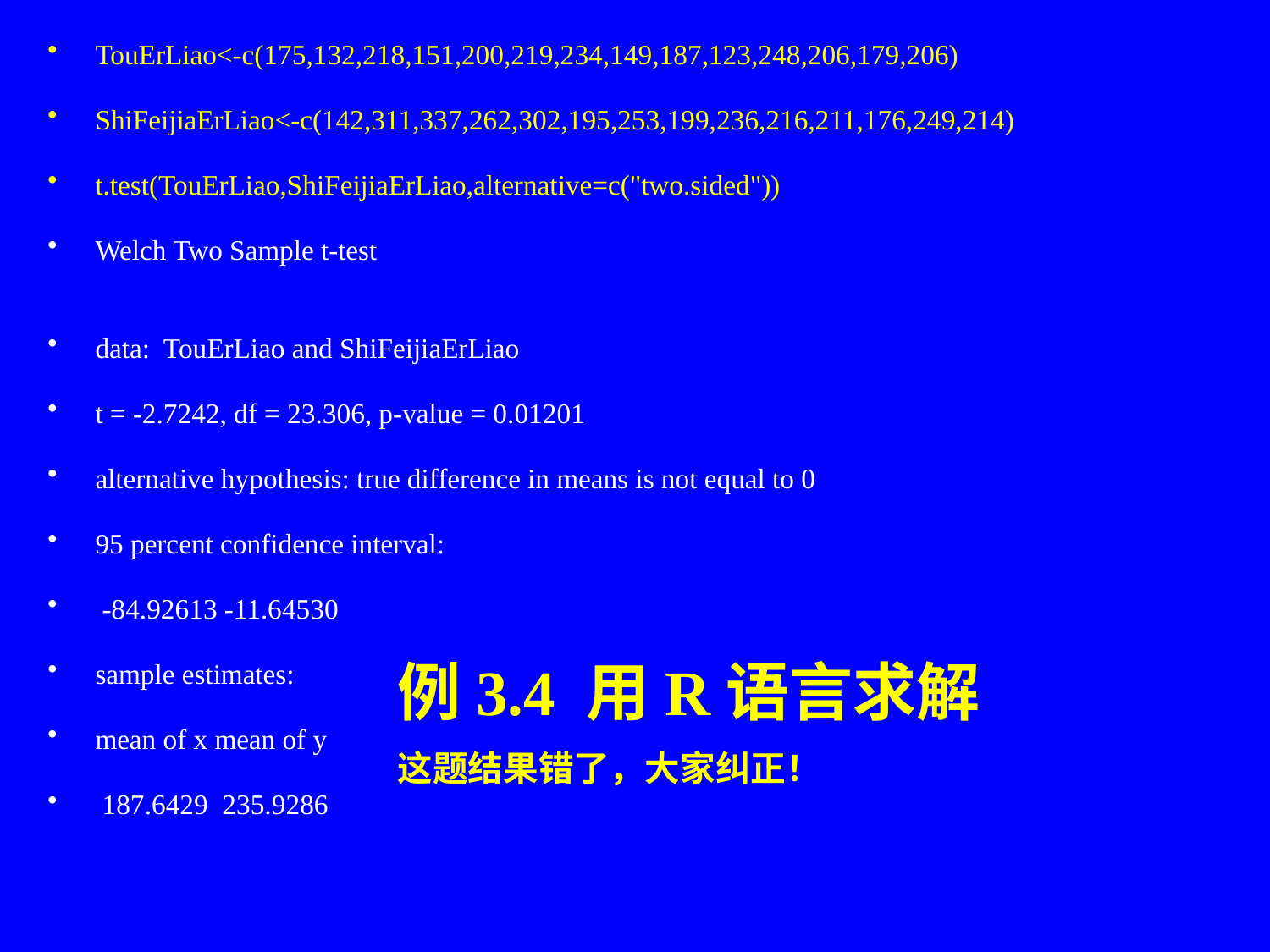

TouErLiao<-c(175,132,218,151,200,219,234,149,187,123,248,206,179,206)

ShiFeijiaErLiao<-c(142,311,337,262,302,195,253,199,236,216,211,176,249,214)

t.test(TouErLiao,ShiFeijiaErLiao,alternative=c("two.sided"))

Welch Two Sample t-test

data:  TouErLiao and ShiFeijiaErLiao

t = -2.7242, df = 23.306, p-value = 0.01201

alternative hypothesis: true difference in means is not equal to 0

95 percent confidence interval:

 -84.92613 -11.64530

sample estimates:

mean of x mean of y

 187.6429  235.9286
例3.4 用R语言求解
这题结果错了，大家纠正！